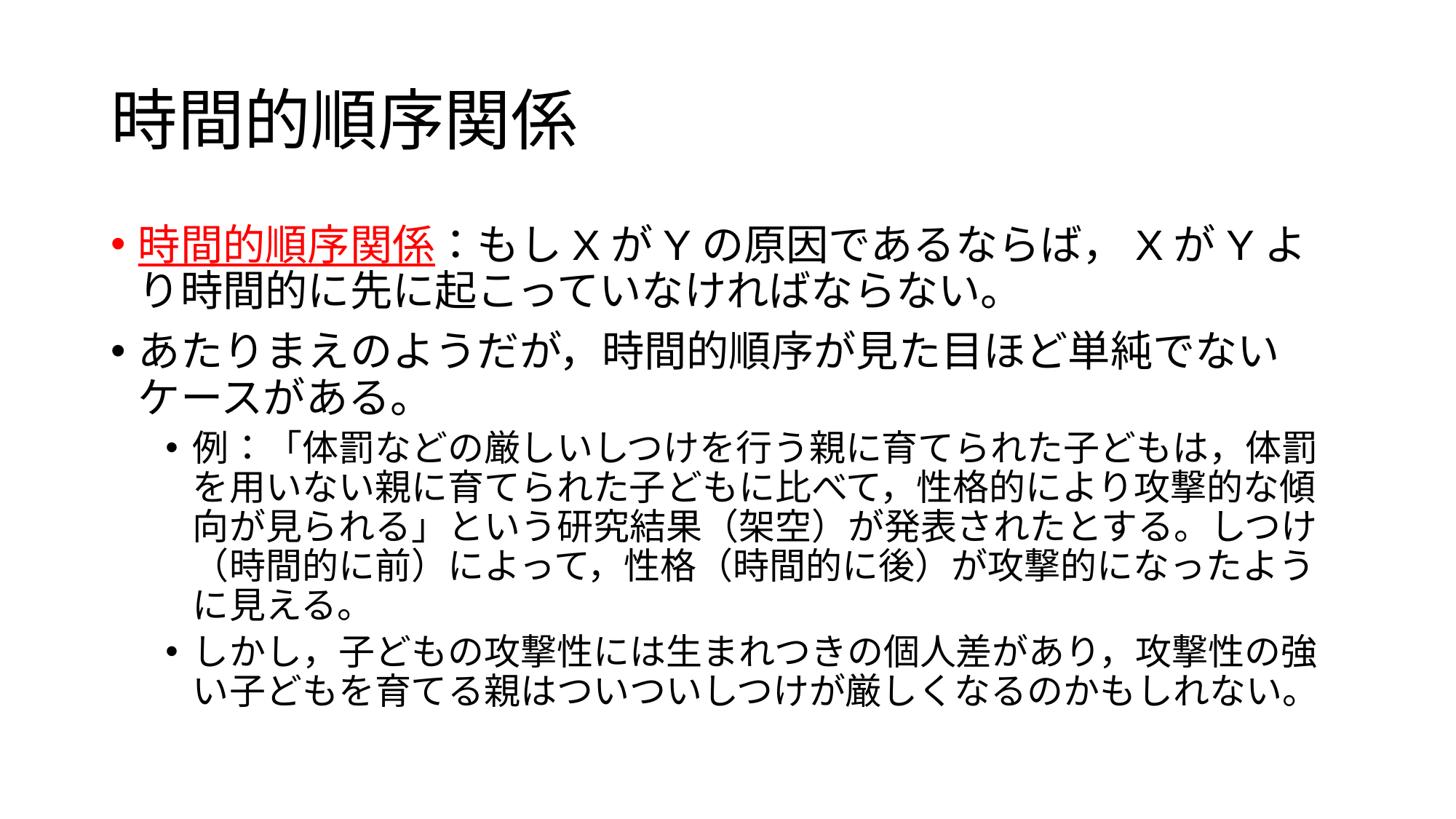

# 時間的順序関係
時間的順序関係：もしXがYの原因であるならば，XがYより時間的に先に起こっていなければならない。
あたりまえのようだが，時間的順序が見た目ほど単純でないケースがある。
例：「体罰などの厳しいしつけを行う親に育てられた子どもは，体罰を用いない親に育てられた子どもに比べて，性格的により攻撃的な傾向が見られる」という研究結果（架空）が発表されたとする。しつけ（時間的に前）によって，性格（時間的に後）が攻撃的になったように見える。
しかし，子どもの攻撃性には生まれつきの個人差があり，攻撃性の強い子どもを育てる親はついついしつけが厳しくなるのかもしれない。